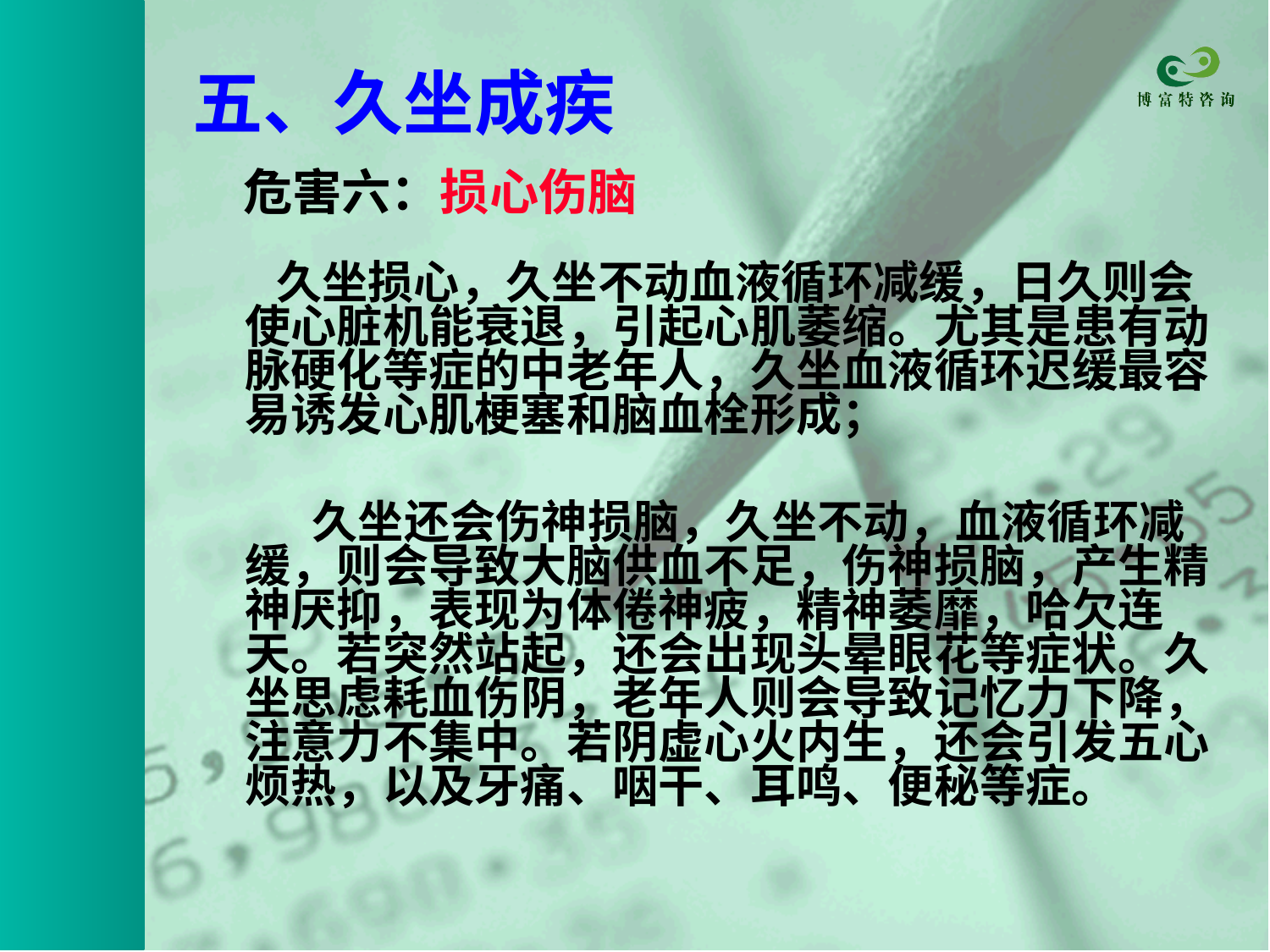

# 五、久坐成疾
   危害六：损心伤脑
   久坐损心，久坐不动血液循环减缓，日久则会使心脏机能衰退，引起心肌萎缩。尤其是患有动脉硬化等症的中老年人，久坐血液循环迟缓最容易诱发心肌梗塞和脑血栓形成；
          久坐还会伤神损脑，久坐不动，血液循环减缓，则会导致大脑供血不足，伤神损脑，产生精神厌抑，表现为体倦神疲，精神萎靡，哈欠连天。若突然站起，还会出现头晕眼花等症状。久坐思虑耗血伤阴，老年人则会导致记忆力下降，注意力不集中。若阴虚心火内生，还会引发五心烦热，以及牙痛、咽干、耳鸣、便秘等症。